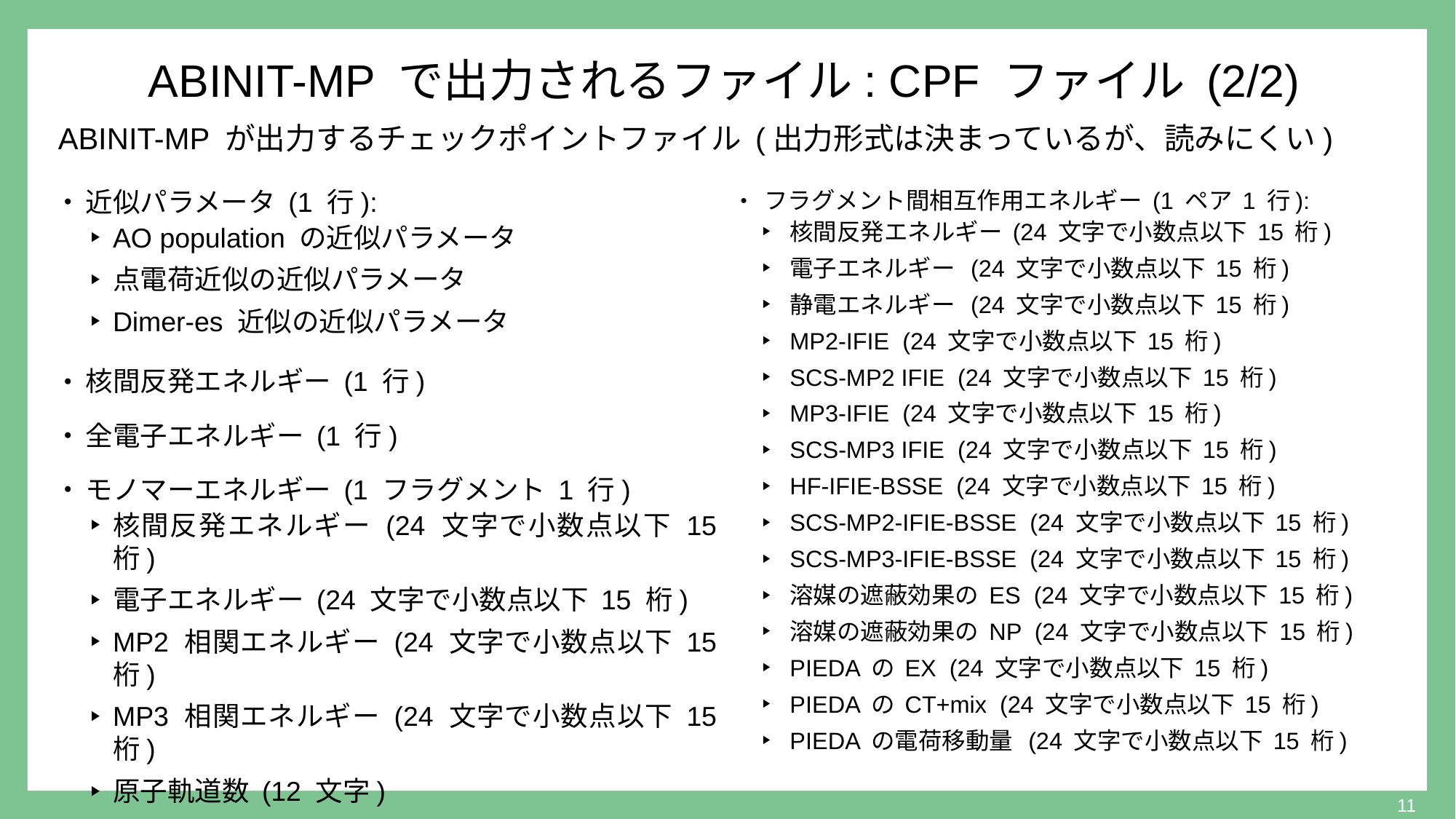

# ABINIT-MP で出力されるファイル: CPF ファイル (2/2)
ABINIT-MP が出力するチェックポイントファイル (出力形式は決まっているが、読みにくい)
近似パラメータ (1 行):
AO population の近似パラメータ
点電荷近似の近似パラメータ
Dimer-es 近似の近似パラメータ
核間反発エネルギー (1 行)
全電子エネルギー (1 行)
モノマーエネルギー (1 フラグメント 1 行)
核間反発エネルギー (24 文字で小数点以下 15 桁)
電子エネルギー (24 文字で小数点以下 15 桁)
MP2 相関エネルギー (24 文字で小数点以下 15 桁)
MP3 相関エネルギー (24 文字で小数点以下 15 桁)
原子軌道数 (12 文字)
分子軌道数 (12 文字)
フラグメント間相互作用エネルギー (1 ペア 1 行):
核間反発エネルギー (24 文字で小数点以下 15 桁)
電子エネルギー  (24 文字で小数点以下 15 桁)
静電エネルギー  (24 文字で小数点以下 15 桁)
MP2-IFIE  (24 文字で小数点以下 15 桁)
SCS-MP2 IFIE  (24 文字で小数点以下 15 桁)
MP3-IFIE  (24 文字で小数点以下 15 桁)
SCS-MP3 IFIE  (24 文字で小数点以下 15 桁)
HF-IFIE-BSSE  (24 文字で小数点以下 15 桁)
SCS-MP2-IFIE-BSSE  (24 文字で小数点以下 15 桁)
SCS-MP3-IFIE-BSSE  (24 文字で小数点以下 15 桁)
溶媒の遮蔽効果の ES  (24 文字で小数点以下 15 桁)
溶媒の遮蔽効果の NP  (24 文字で小数点以下 15 桁)
PIEDA の EX  (24 文字で小数点以下 15 桁)
PIEDA の CT+mix  (24 文字で小数点以下 15 桁)
PIEDA の電荷移動量  (24 文字で小数点以下 15 桁)
11